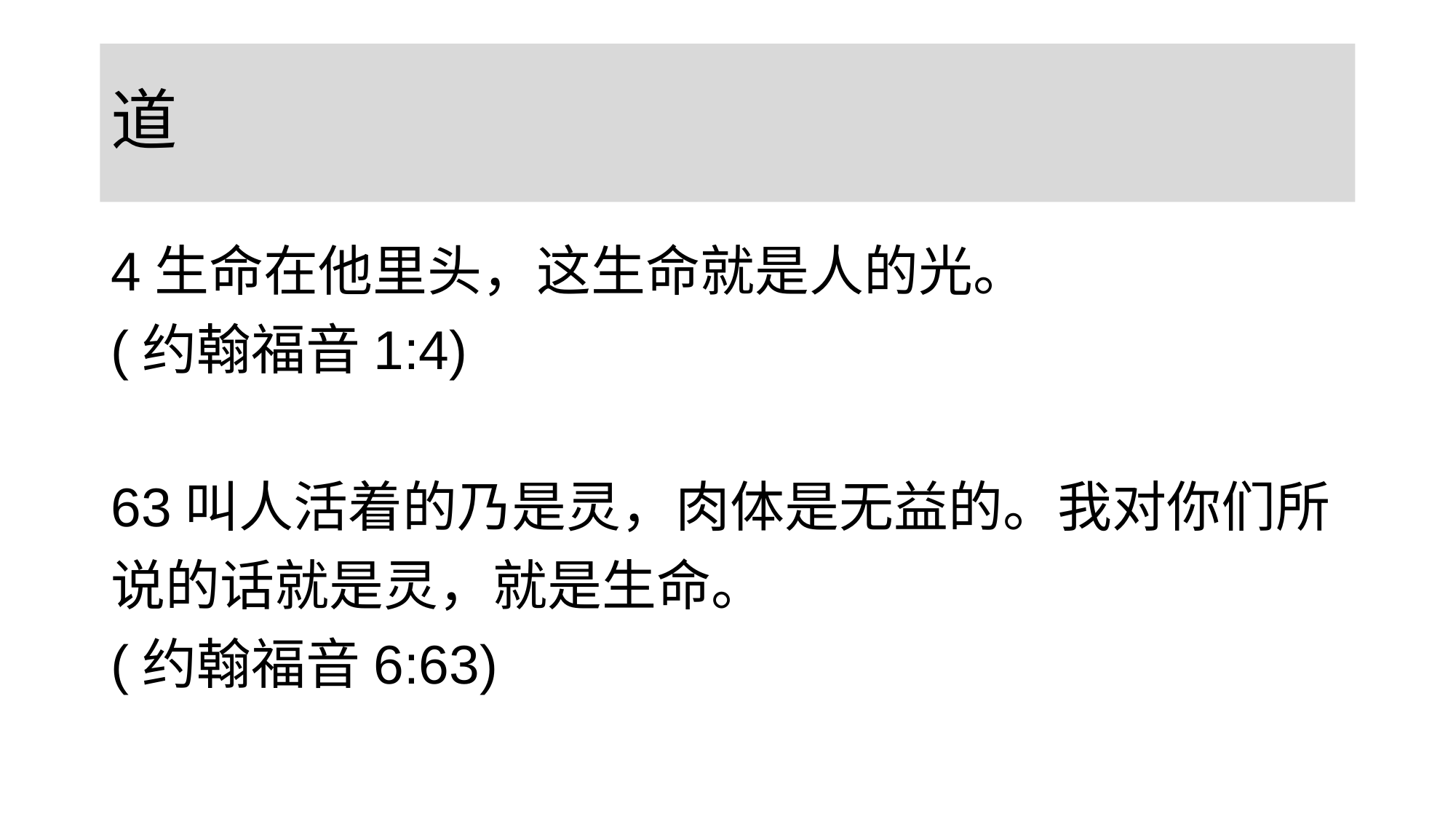

# 道
4生命在他里头，这生命就是人的光。
(约翰福音1:4)

63叫人活着的乃是灵，肉体是无益的。我对你们所说的话就是灵，就是生命。
(约翰福音6:63)